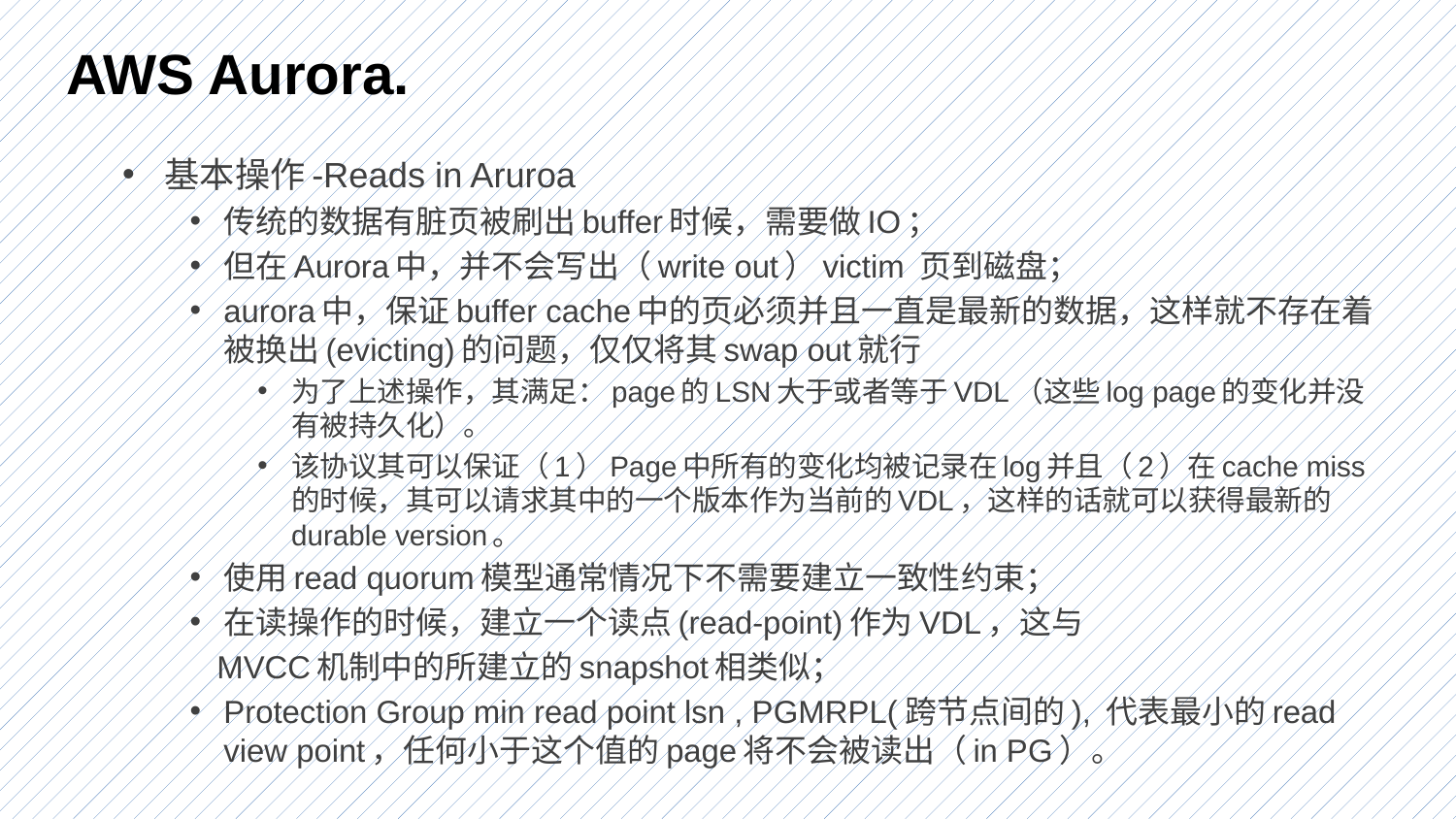

# AWS Aurora.
基本操作-Reads in Aruroa
传统的数据有脏页被刷出buffer时候，需要做IO；
但在Aurora中，并不会写出（write out）victim 页到磁盘；
aurora中，保证buffer cache中的页必须并且一直是最新的数据，这样就不存在着被换出(evicting)的问题，仅仅将其swap out就行
为了上述操作，其满足：page的LSN大于或者等于VDL（这些log page的变化并没有被持久化）。
该协议其可以保证（1）Page中所有的变化均被记录在log并且（2）在cache miss的时候，其可以请求其中的一个版本作为当前的VDL，这样的话就可以获得最新的durable version。
使用read quorum模型通常情况下不需要建立一致性约束；
在读操作的时候，建立一个读点(read-point)作为VDL，这与
   MVCC机制中的所建立的snapshot相类似；
Protection Group min read point lsn , PGMRPL(跨节点间的), 代表最小的read view point，任何小于这个值的page将不会被读出（in PG）。